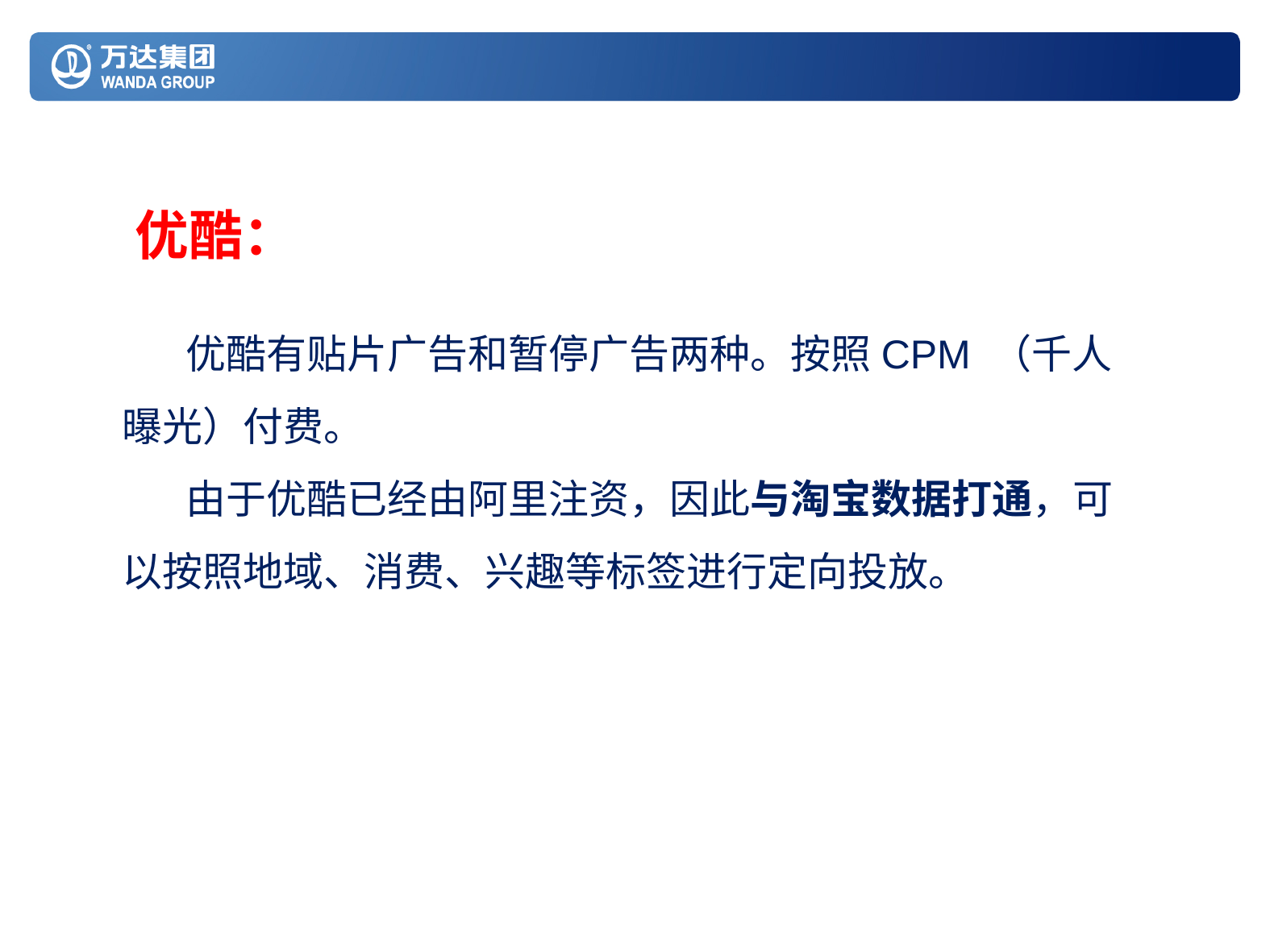

优酷：

      优酷有贴片广告和暂停广告两种。按照CPM （千人曝光）付费。
      由于优酷已经由阿里注资，因此与淘宝数据打通，可以按照地域、消费、兴趣等标签进行定向投放。